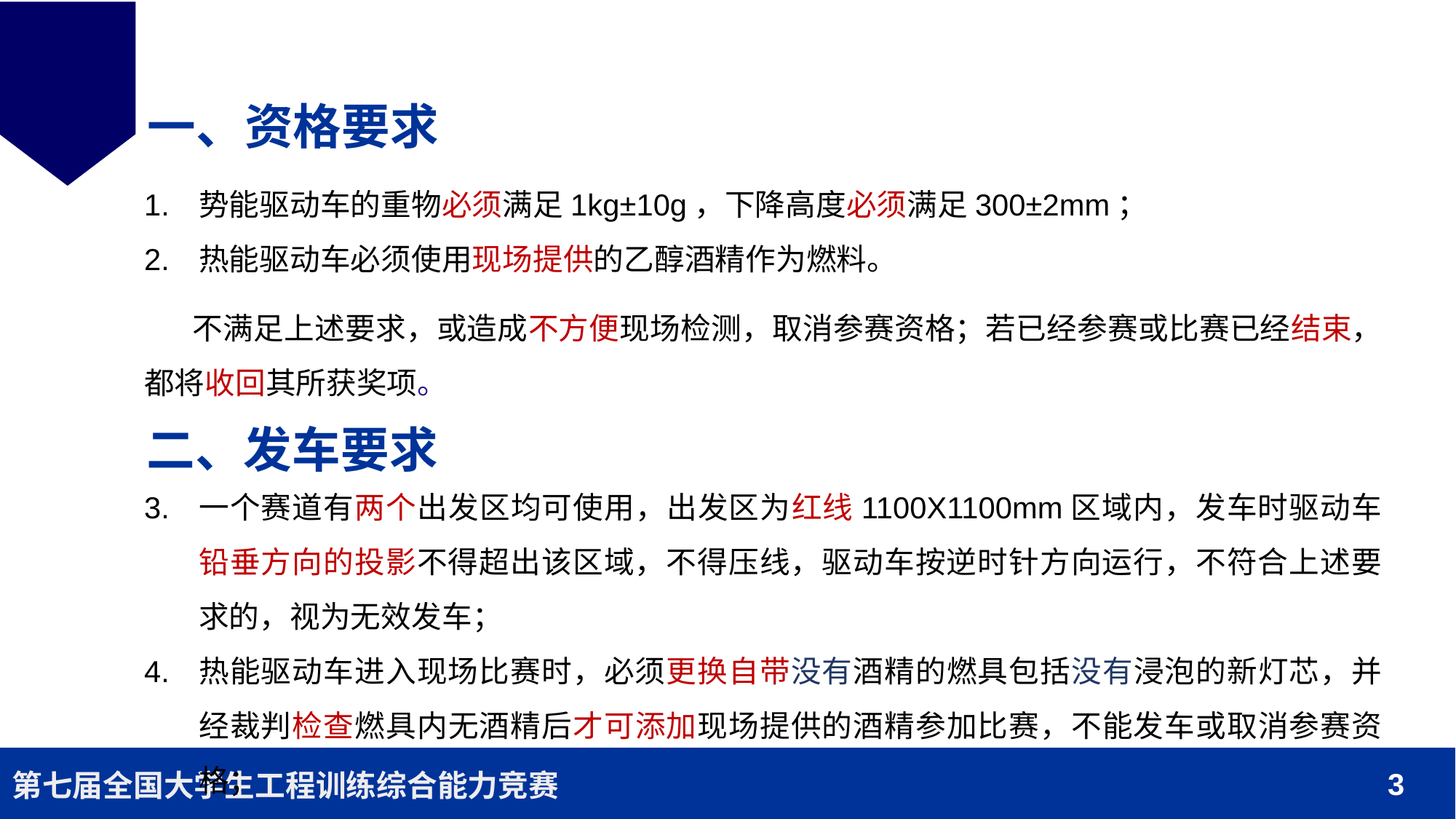

一、资格要求
势能驱动车的重物必须满足1kg±10g，下降高度必须满足300±2mm；
热能驱动车必须使用现场提供的乙醇酒精作为燃料。

      不满足上述要求，或造成不方便现场检测，取消参赛资格；若已经参赛或比赛已经结束，都将收回其所获奖项。

一个赛道有两个出发区均可使用，出发区为红线1100X1100mm区域内，发车时驱动车铅垂方向的投影不得超出该区域，不得压线，驱动车按逆时针方向运行，不符合上述要求的，视为无效发车；
热能驱动车进入现场比赛时，必须更换自带没有酒精的燃具包括没有浸泡的新灯芯，并经裁判检查燃具内无酒精后才可添加现场提供的酒精参加比赛，不能发车或取消参赛资格；

二、发车要求